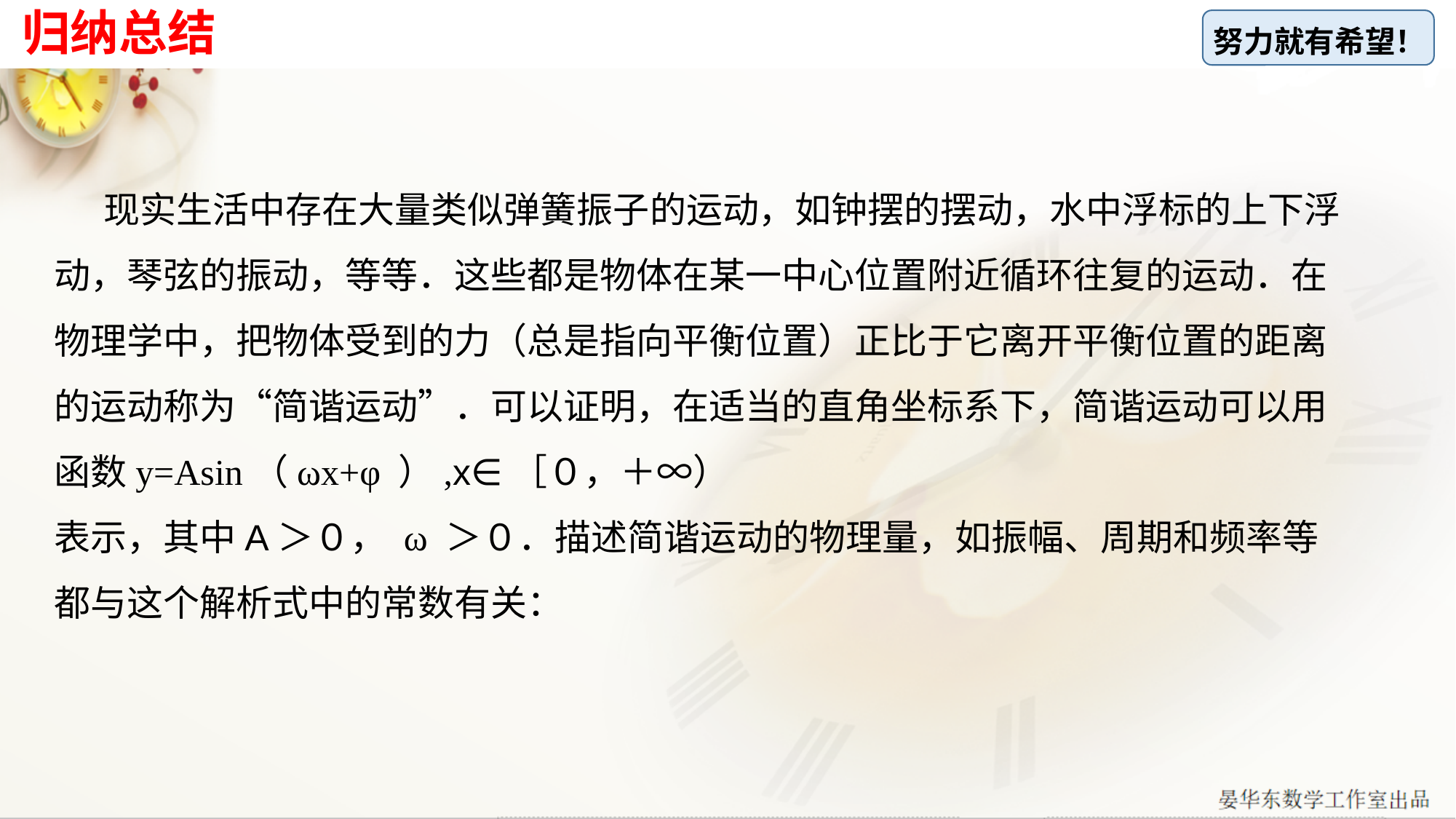

归纳总结
     现实生活中存在大量类似弹簧振子的运动，如钟摆的摆动，水中浮标的上下浮动，琴弦的振动，等等．这些都是物体在某一中心位置附近循环往复的运动．在物理学中，把物体受到的力（总是指向平衡位置）正比于它离开平衡位置的距离的运动称为“简谐运动”．可以证明，在适当的直角坐标系下，简谐运动可以用函数y=Asin（ωx+φ ）,x∈［０，＋∞）
表示，其中A＞０， ω ＞０．描述简谐运动的物理量，如振幅、周期和频率等都与这个解析式中的常数有关：